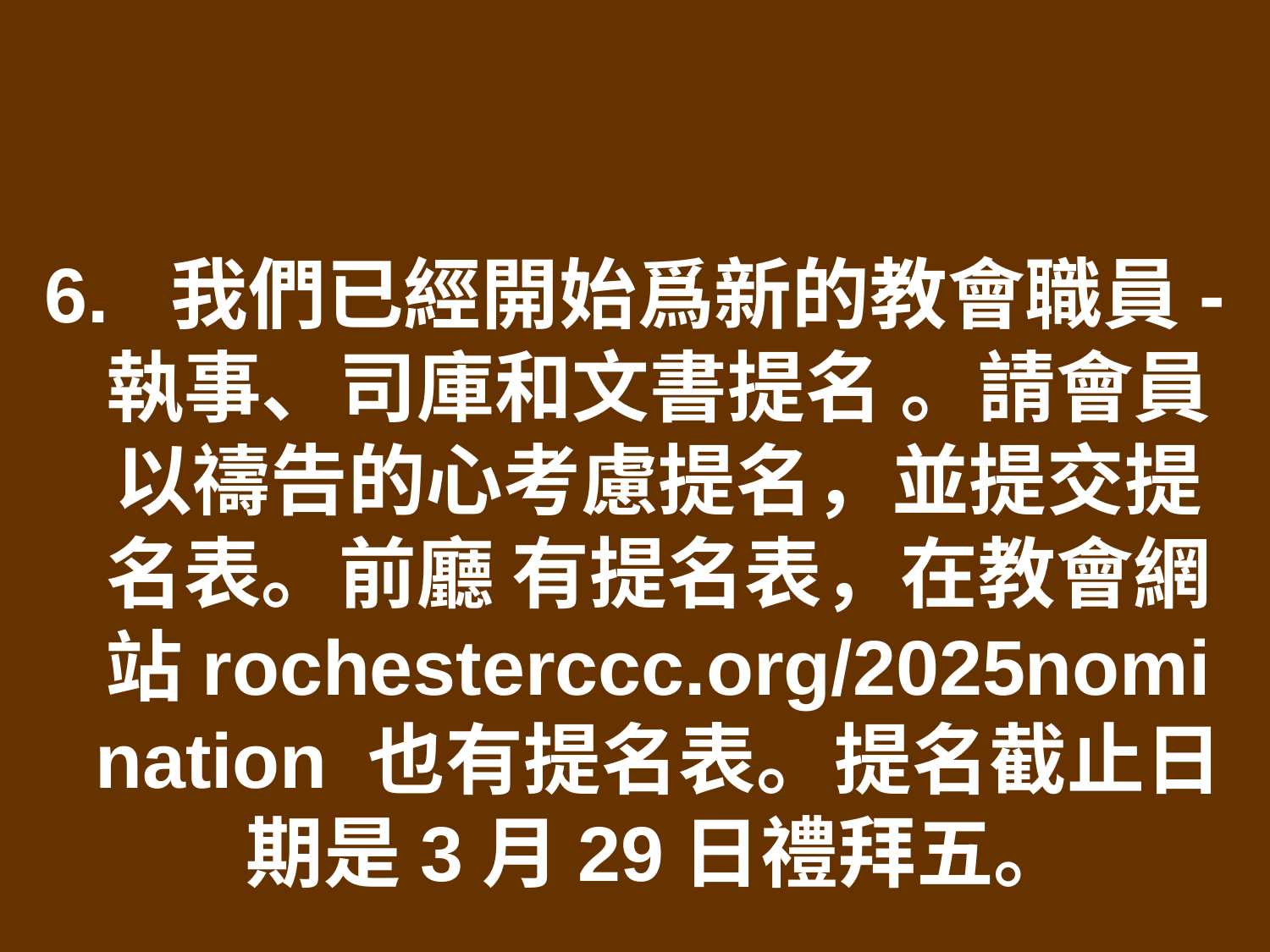

6.  我們已經開始爲新的教會職員-執事、司庫和文書提名 。請會員以禱告的心考慮提名，並提交提名表。前廳 有提名表，在教會網站rochesterccc.org/2025nomination 也有提名表。提名截止日期是3月29日禮拜五。